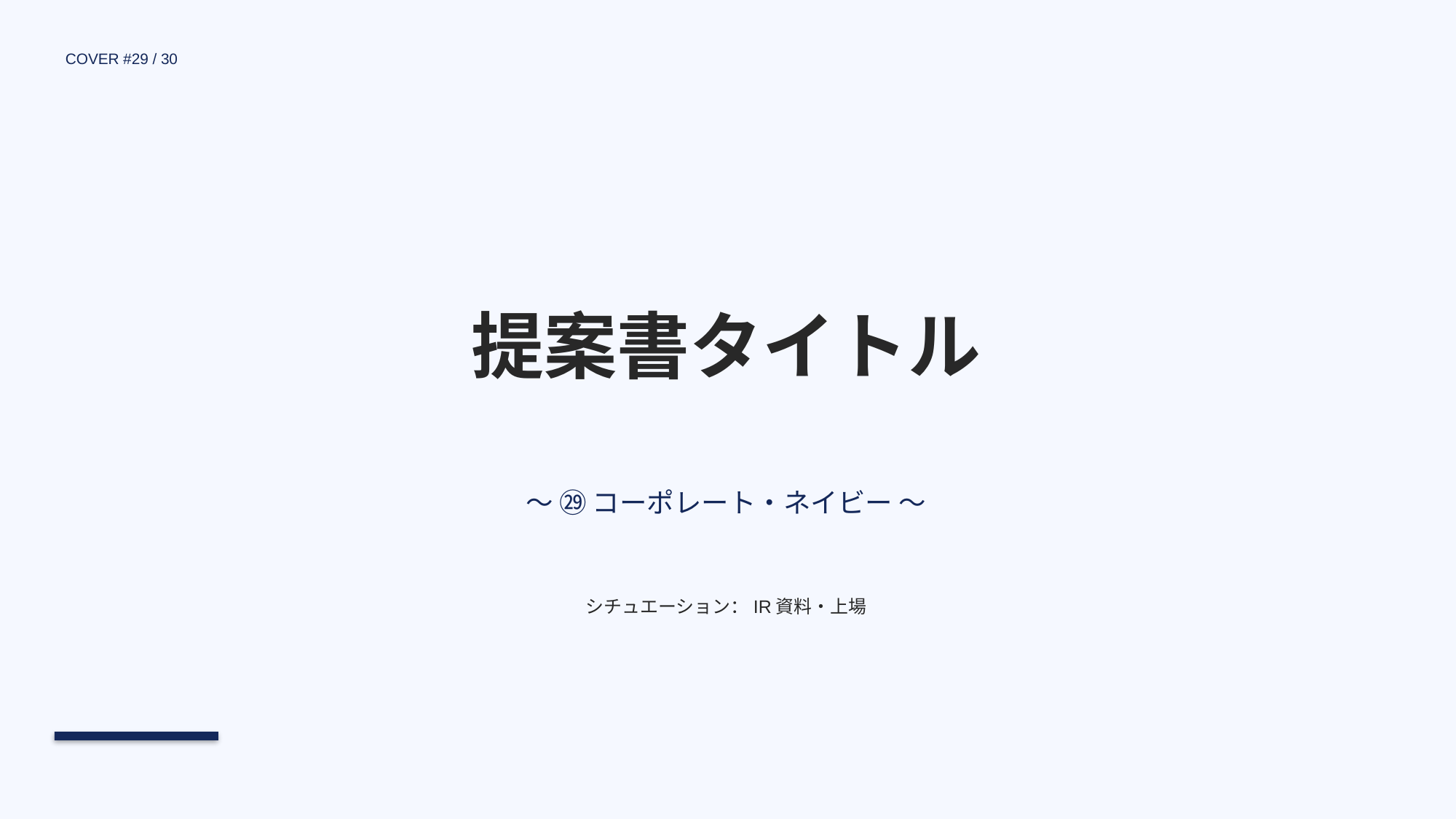

COVER #29 / 30
提案書タイトル
〜 ㉙ コーポレート・ネイビー 〜
シチュエーション：IR資料・上場